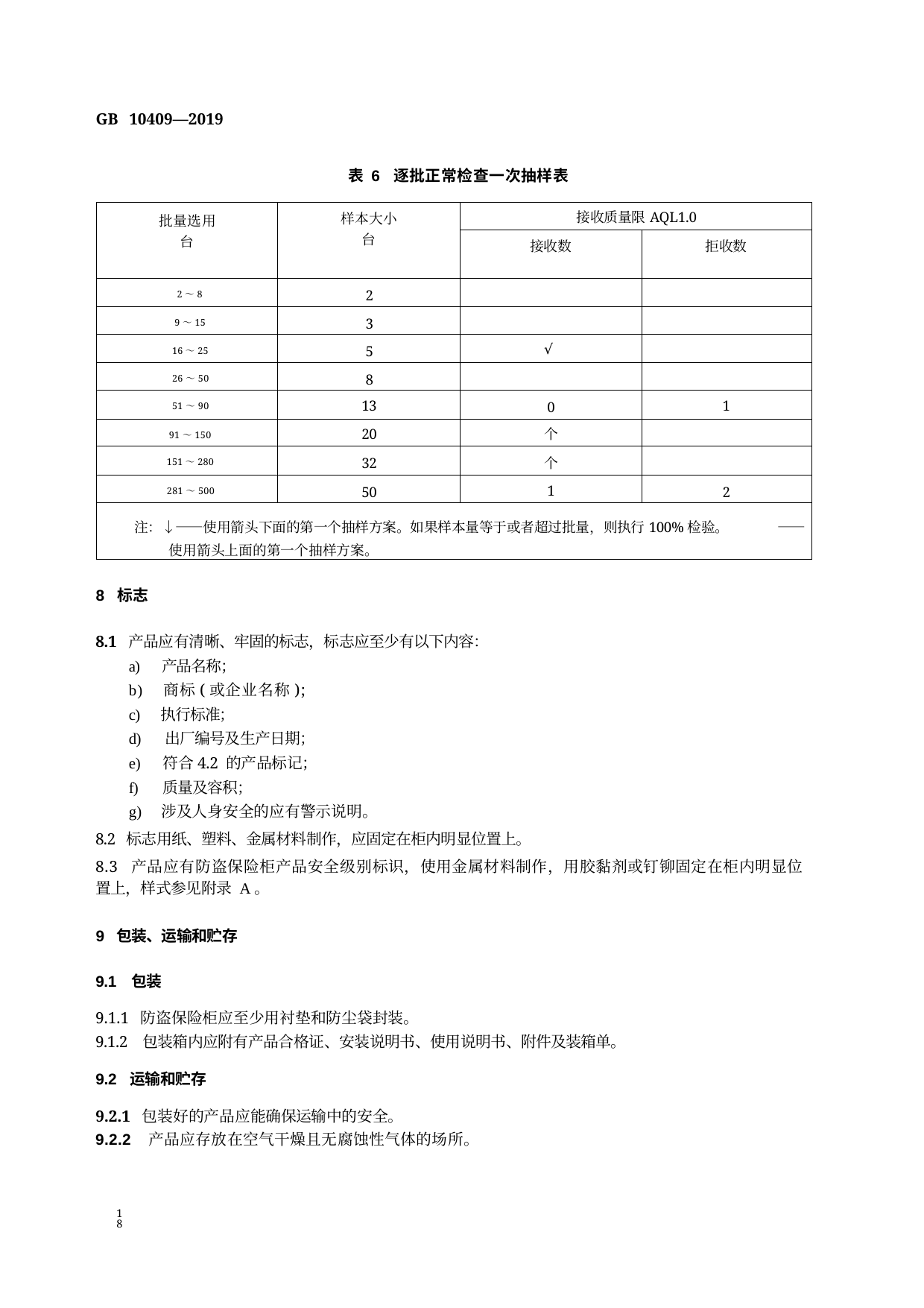

GB 10409—2019

表 6  逐批正常检查一次抽样表
| 批量选用 台 | 样本大小 台 | 接收质量限AQL1.0 |  |
| --- | --- | --- | --- |
|  |  | 接收数 | 拒收数 |
| 2～8 | 2 |  |  |
| 9～15 | 3 |  |  |
| 16～25 | 5 | √ |  |
| 26～50 | 8 |  |  |
| 51～90 | 13 | 0 | 1 |
| 91～150 | 20 | 个 |  |
| 151～280 | 32 | 个 |  |
| 281～500 | 50 | 1 | 2 |
| 注：↓——使用箭头下面的第一个抽样方案。如果样本量等于或者超过批量，则执行100%检验。 ——使用箭头上面的第一个抽样方案。 |  |  |  |

8  标志

8.1  产品应有清晰、牢固的标志，标志应至少有以下内容：
a)    产品名称；
b)    商标(或企业名称);
c)     执行标准；
d)    出厂编号及生产日期；
e)     符合4.2 的产品标记；
f)     质量及容积；
g)    涉及人身安全的应有警示说明。
8.2  标志用纸、塑料、金属材料制作，应固定在柜内明显位置上。
8.3 产品应有防盗保险柜产品安全级别标识，使用金属材料制作，用胶黏剂或钉铆固定在柜内明显位 置上，样式参见附录 A。

9  包装、运输和贮存

9.1 包装
9.1.1  防盗保险柜应至少用衬垫和防尘袋封装。
9.1.2 包装箱内应附有产品合格证、安装说明书、使用说明书、附件及装箱单。
9.2  运输和贮存
9.2.1  包装好的产品应能确保运输中的安全。

9.2.2   产品应存放在空气干燥且无腐蚀性气体的场所。

18